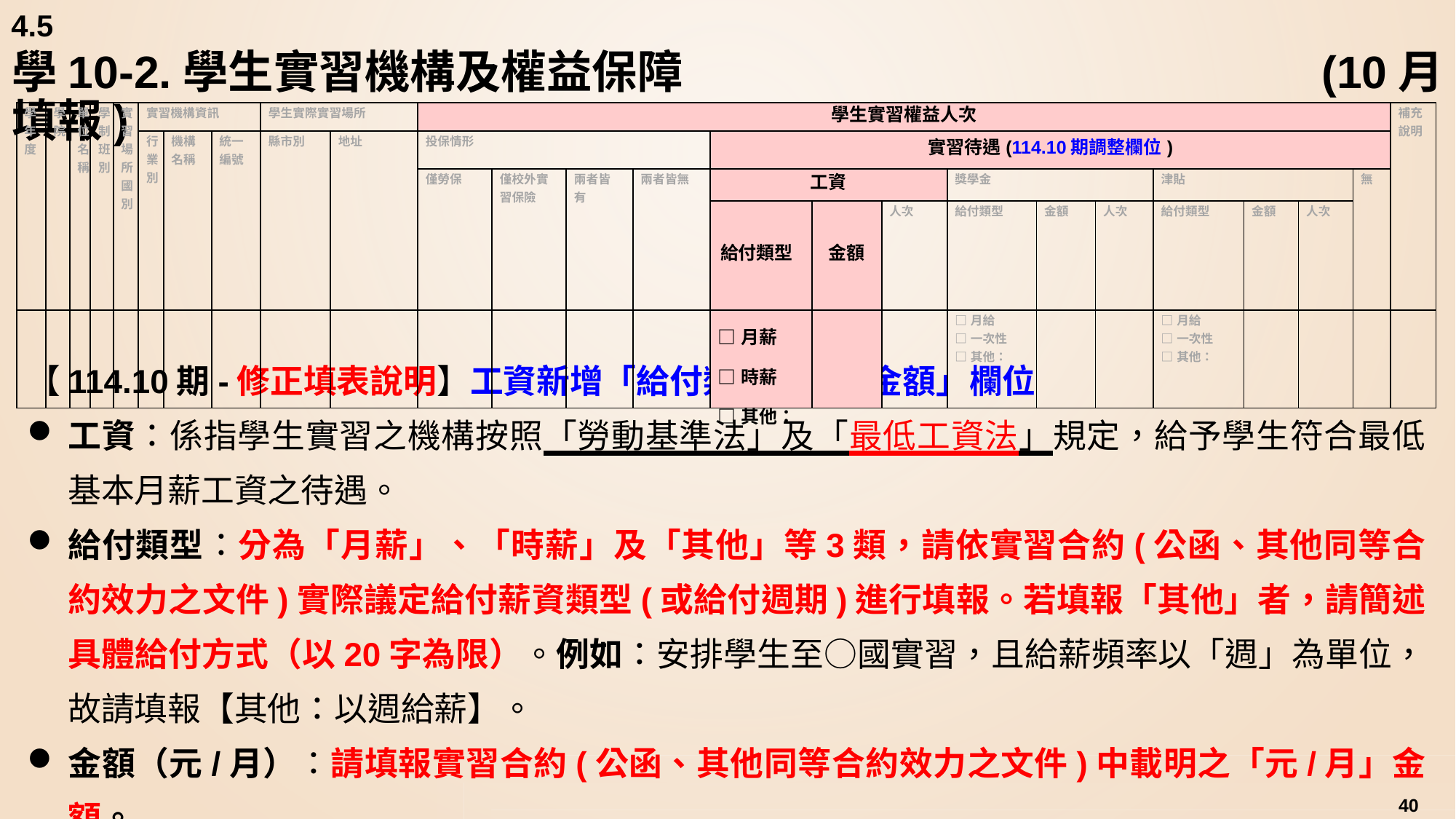

4.5
# 學10-2.學生實習機構及權益保障	   					(10月填報)
| 學年度 | 學院 | 單位名稱 | 學制班別 | 實習場所國別 | 實習機構資訊 |  |  | 學生實際實習場所 |  | 學生實習權益人次 |  |  |  |  |  |  |  |  |  |  |  |  |  | 補充說明 |
| --- | --- | --- | --- | --- | --- | --- | --- | --- | --- | --- | --- | --- | --- | --- | --- | --- | --- | --- | --- | --- | --- | --- | --- | --- |
|  |  |  |  |  | 行業別 | 機構名稱 | 統一編號 | 縣市別 | 地址 | 投保情形 |  |  |  | 實習待遇(114.10期調整欄位) |  |  |  |  |  |  |  |  |  |  |
|  |  |  |  |  |  |  |  |  |  | 僅勞保 | 僅校外實習保險 | 兩者皆有 | 兩者皆無 | 工資 |  |  | 獎學金 |  |  | 津貼 |  |  | 無 |  |
|  |  |  |  |  |  |  |  |  |  |  |  |  |  | 給付類型 | 金額 | 人次 | 給付類型 | 金額 | 人次 | 給付類型 | 金額 | 人次 |  |  |
|  |  |  |  |  |  |  |  |  |  |  |  |  |  | □月薪 □時薪 □其他： |  |  | □月給 □一次性 □其他： |  |  | □月給 □一次性 □其他： |  |  |  |  |
【114.10期-修正填表說明】工資新增「給付類型」及「金額」欄位
工資：係指學生實習之機構按照「勞動基準法」及「最低工資法」規定，給予學生符合最低基本月薪工資之待遇。
給付類型：分為「月薪」、「時薪」及「其他」等3類，請依實習合約(公函、其他同等合約效力之文件)實際議定給付薪資類型(或給付週期)進行填報。若填報「其他」者，請簡述具體給付方式（以20字為限）。例如：安排學生至○國實習，且給薪頻率以「週」為單位，故請填報【其他：以週給薪】。
金額（元/月）：請填報實習合約(公函、其他同等合約效力之文件)中載明之「元/月」金額。